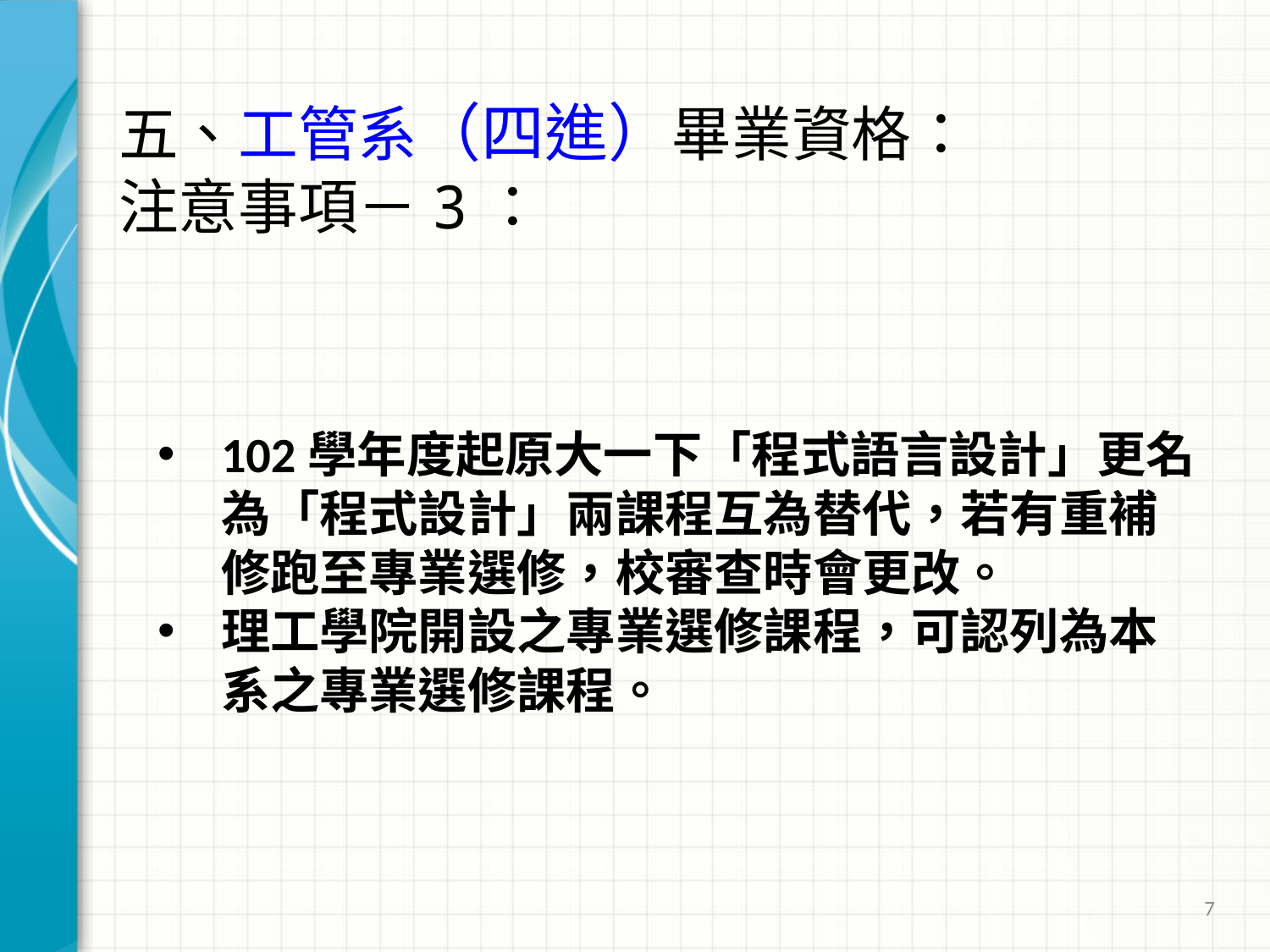

# 五、工管系（四進）畢業資格： 注意事項－3：
102學年度起原大一下「程式語言設計」更名為「程式設計」兩課程互為替代，若有重補修跑至專業選修，校審查時會更改。
理工學院開設之專業選修課程，可認列為本系之專業選修課程。
7